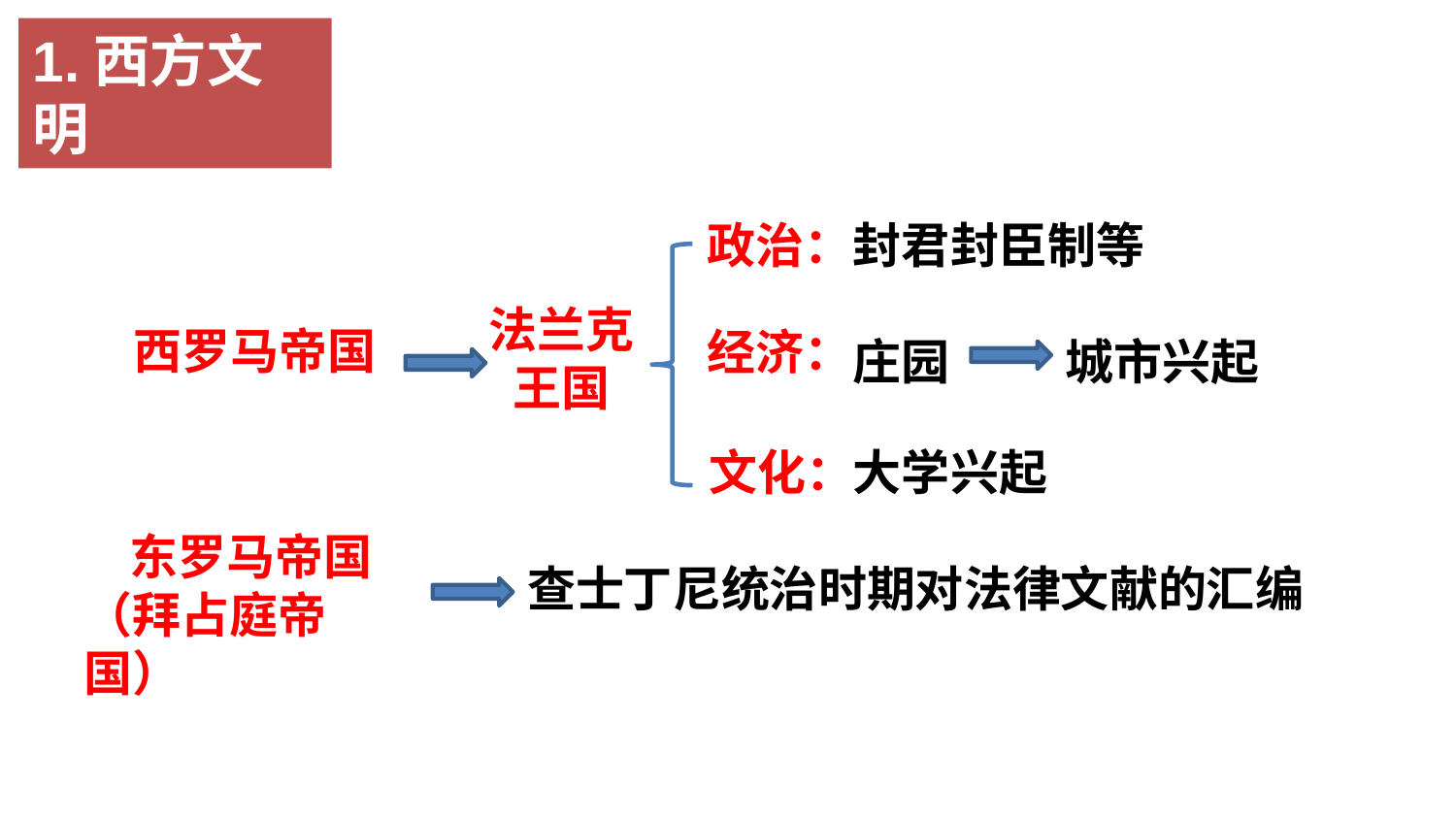

1.西方文明
政治：
封君封臣制等

法兰克
王国
西罗马帝国
经济：
庄园
城市兴起

文化：
大学兴起
东罗马帝国
（拜占庭帝国）
查士丁尼统治时期对法律文献的汇编